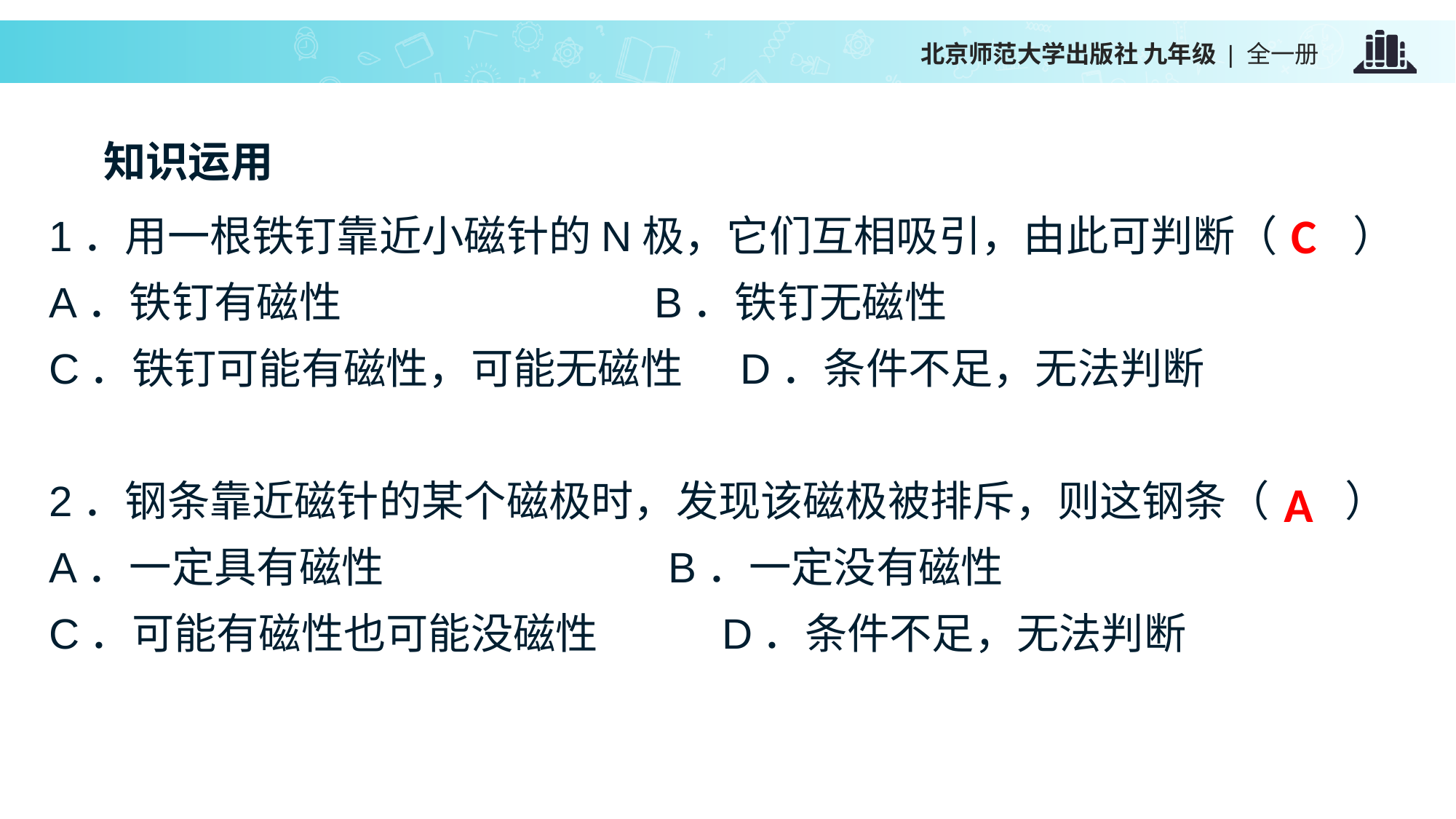

知识运用
1．用一根铁钉靠近小磁针的N极，它们互相吸引，由此可判断（        ）
A．铁钉有磁性                                B．铁钉无磁性
C．铁钉可能有磁性，可能无磁性     D．条件不足，无法判断

2．钢条靠近磁针的某个磁极时，发现该磁极被排斥，则这钢条（        ）
A．一定具有磁性                             B．一定没有磁性
C．可能有磁性也可能没磁性            D．条件不足，无法判断
C
A